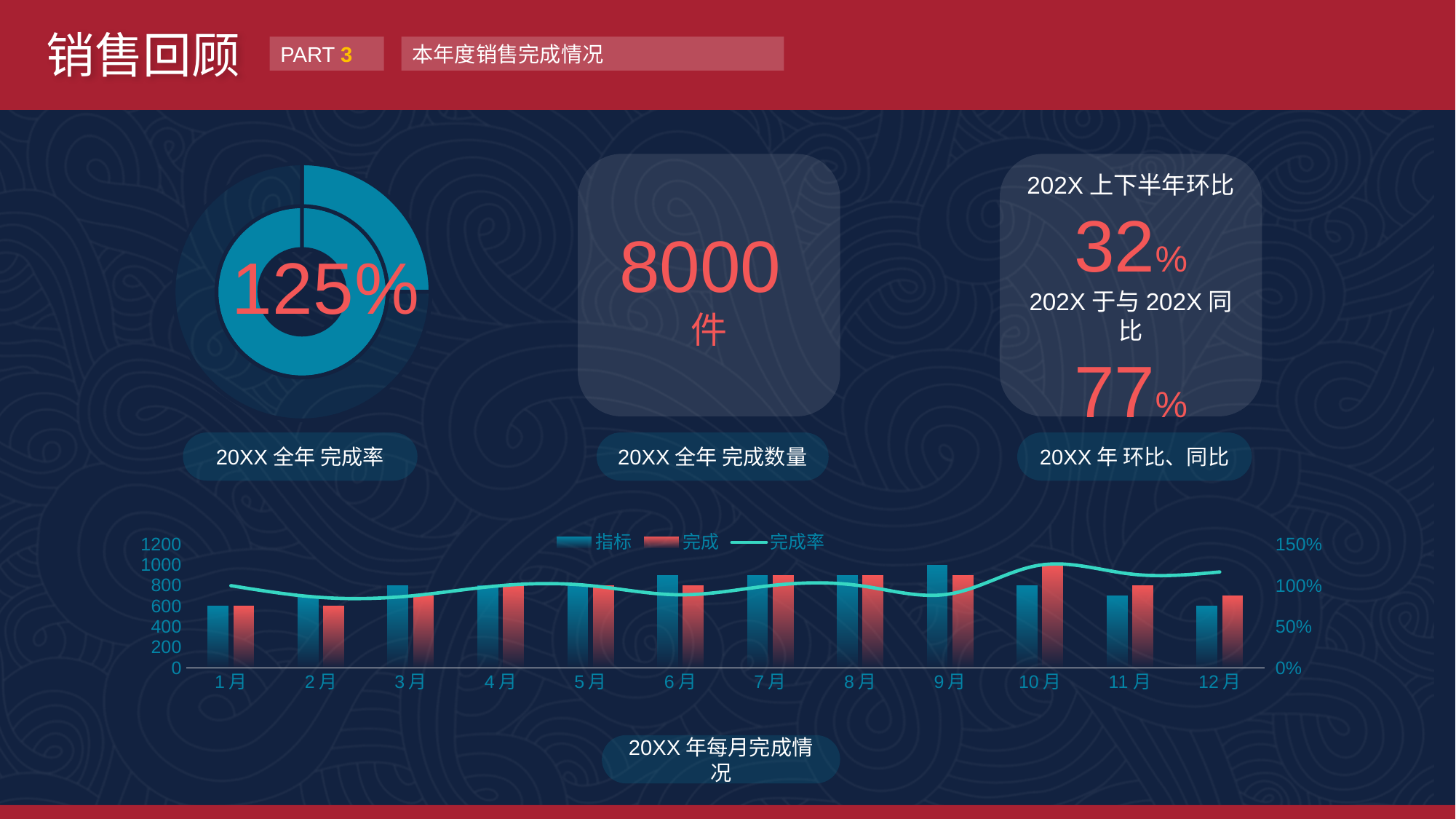

销售回顾
PART 3
本年度销售完成情况

### Chart: 125%

| Category | 销售额 | 销售额2 |
|---|---|---|
| 完成 | 1.0 | 0.25 |
| 未完成 | 0.0 | 0.75 |
8000件
202X上下半年环比
32%
202X于与202X同比
77%

20XX全年 完成率
20XX全年 完成数量
20XX年 环比、同比

### Chart

| Category | 指标 | 完成 | 完成率 |
|---|---|---|---|
| 1月 | 600.0 | 600.0 | 1.0 |
| 2月 | 700.0 | 600.0 | 0.8571428571428571 |
| 3月 | 800.0 | 700.0 | 0.875 |
| 4月 | 800.0 | 800.0 | 1.0 |
| 5月 | 800.0 | 800.0 | 1.0 |
| 6月 | 900.0 | 800.0 | 0.8888888888888888 |
| 7月 | 900.0 | 900.0 | 1.0 |
| 8月 | 900.0 | 900.0 | 1.0 |
| 9月 | 1000.0 | 900.0 | 0.9 |
| 10月 | 800.0 | 1000.0 | 1.25 |
| 11月 | 700.0 | 800.0 | 1.1428571428571428 |
| 12月 | 600.0 | 700.0 | 1.1666666666666667 |
20XX年每月完成情况